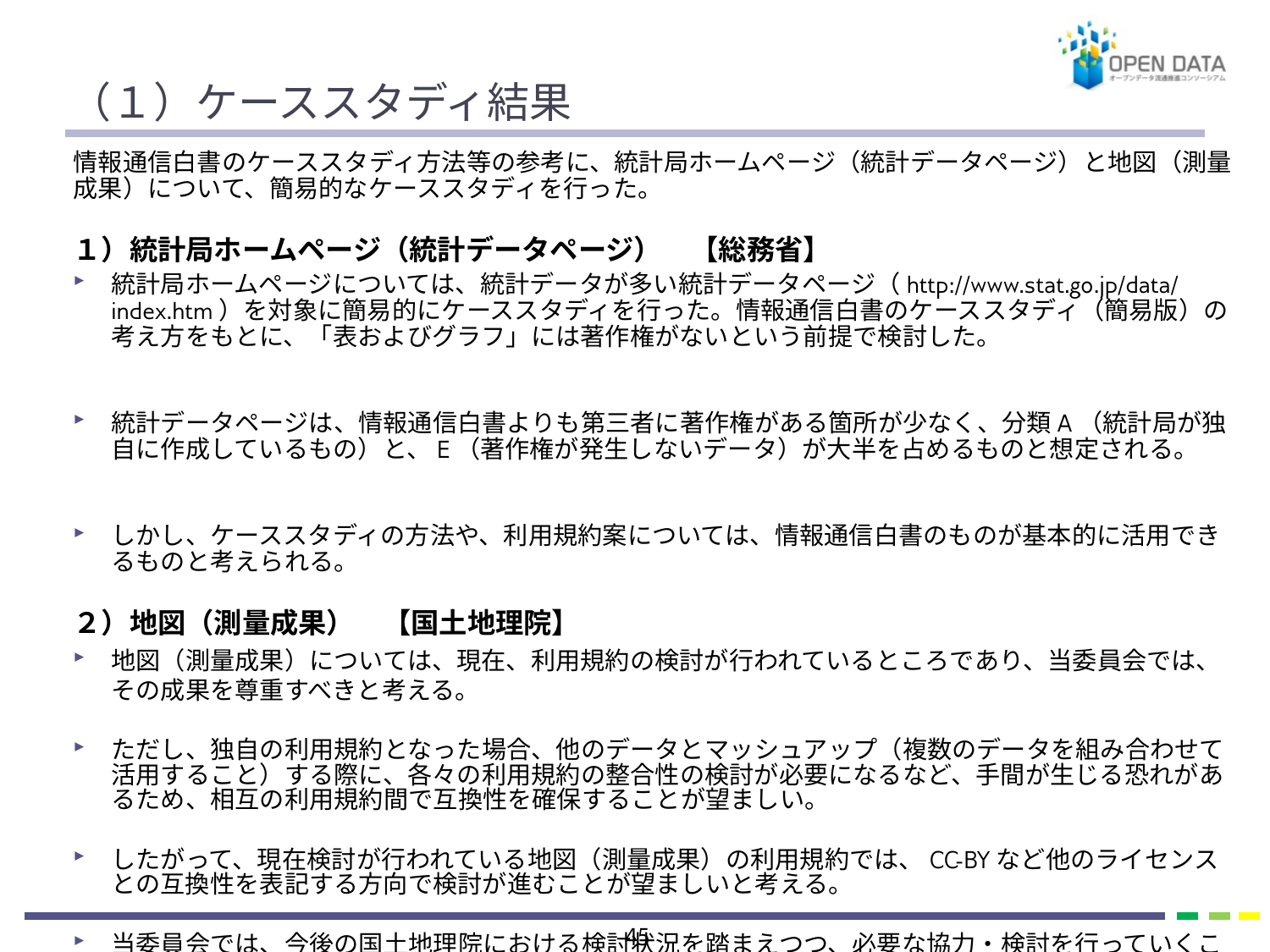

# （１）ケーススタディ結果
情報通信白書のケーススタディ方法等の参考に、統計局ホームページ（統計データページ）と地図（測量成果）について、簡易的なケーススタディを行った。

１）統計局ホームページ（統計データページ）　【総務省】
統計局ホームページについては、統計データが多い統計データページ（http://www.stat.go.jp/data/index.htm）を対象に簡易的にケーススタディを行った。情報通信白書のケーススタディ（簡易版）の考え方をもとに、「表およびグラフ」には著作権がないという前提で検討した。

統計データページは、情報通信白書よりも第三者に著作権がある箇所が少なく、分類A（統計局が独自に作成しているもの）と、E（著作権が発生しないデータ）が大半を占めるものと想定される。

しかし、ケーススタディの方法や、利用規約案については、情報通信白書のものが基本的に活用できるものと考えられる。

２）地図（測量成果）　【国土地理院】
地図（測量成果）については、現在、利用規約の検討が行われているところであり、当委員会では、その成果を尊重すべきと考える。

ただし、独自の利用規約となった場合、他のデータとマッシュアップ（複数のデータを組み合わせて活用すること）する際に、各々の利用規約の整合性の検討が必要になるなど、手間が生じる恐れがあるため、相互の利用規約間で互換性を確保することが望ましい。

したがって、現在検討が行われている地図（測量成果）の利用規約では、CC-BYなど他のライセンスとの互換性を表記する方向で検討が進むことが望ましいと考える。

当委員会では、今後の国土地理院における検討状況を踏まえつつ、必要な協力・検討を行っていくこととする。

45